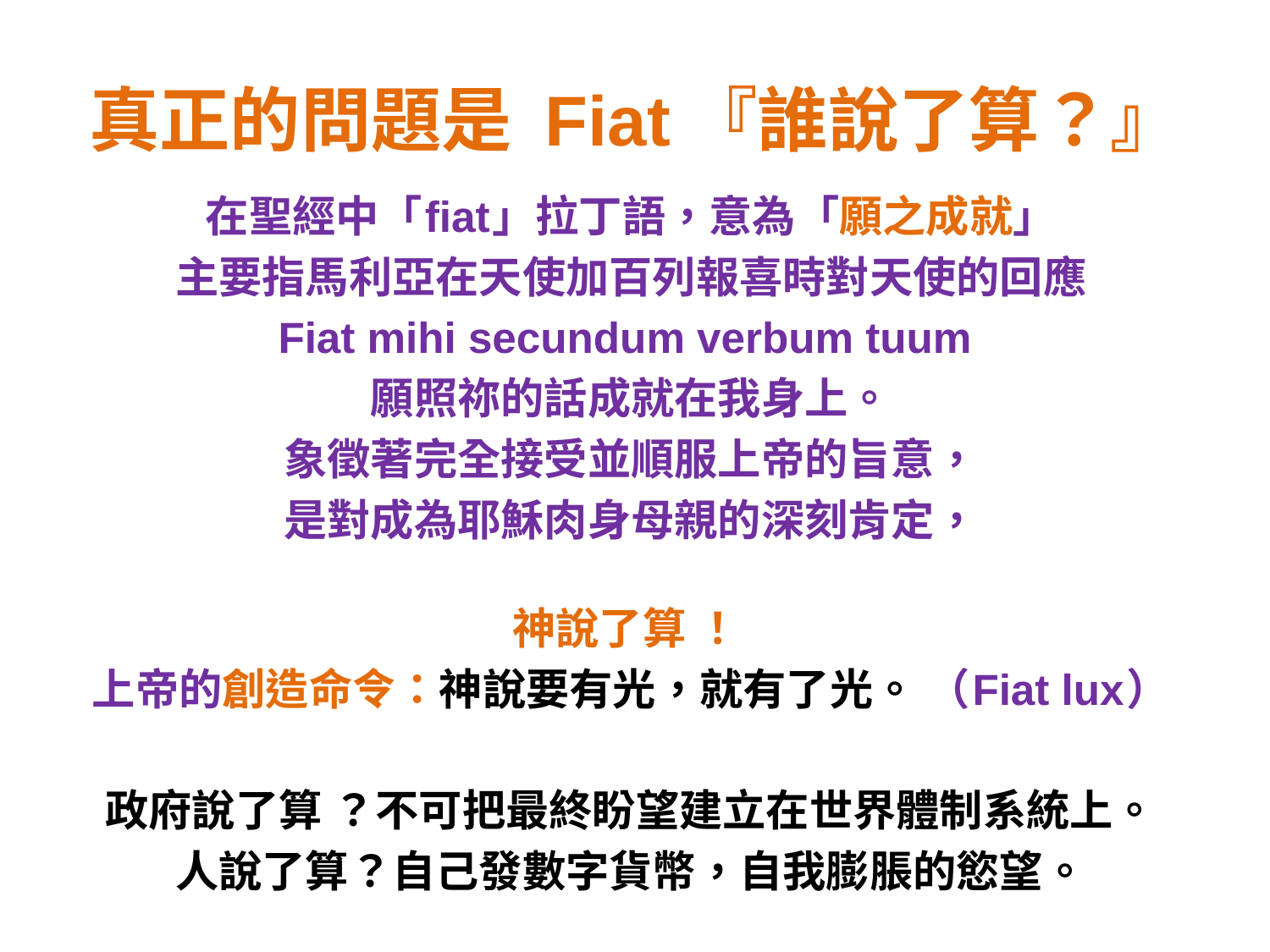

# 真正的問題是 Fiat『誰說了算？』
在聖經中「fiat」拉丁語，意為「願之成就」
主要指馬利亞在天使加百列報喜時對天使的回應
Fiat mihi secundum verbum tuum
願照祢的話成就在我身上。
象徵著完全接受並順服上帝的旨意，
是對成為耶穌肉身母親的深刻肯定，

神說了算 ！
上帝的創造命令：神說要有光，就有了光。 （Fiat lux）

政府說了算 ？不可把最終盼望建立在世界體制系統上。
人說了算？自己發數字貨幣，自我膨脹的慾望。